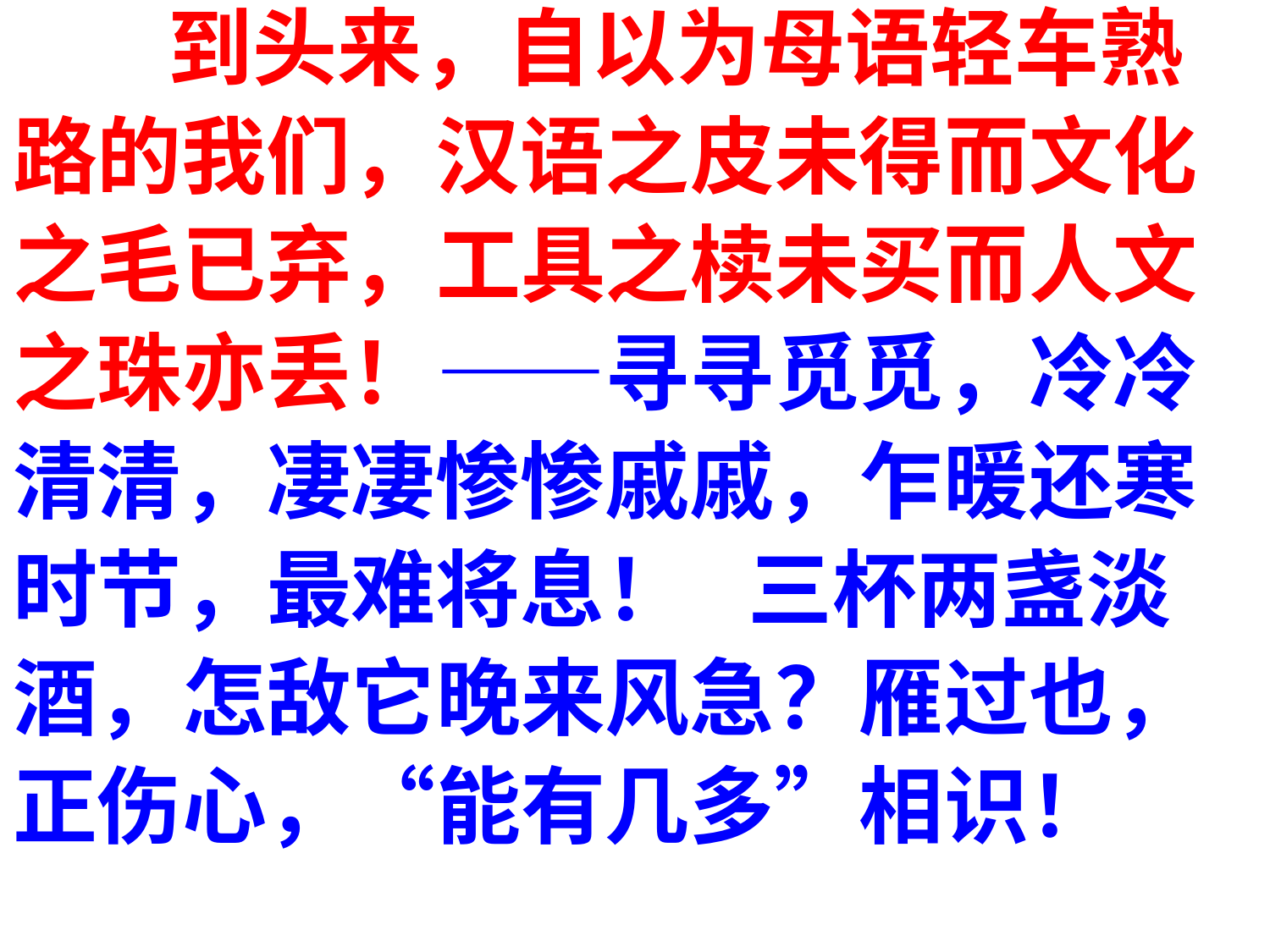

到头来，自以为母语轻车熟
路的我们，汉语之皮未得而文化
之毛已弃，工具之椟未买而人文
之珠亦丢！——寻寻觅觅，冷冷
清清，凄凄惨惨戚戚，乍暖还寒
时节，最难将息！   三杯两盏淡
酒，怎敌它晚来风急？雁过也，
正伤心，“能有几多”相识！